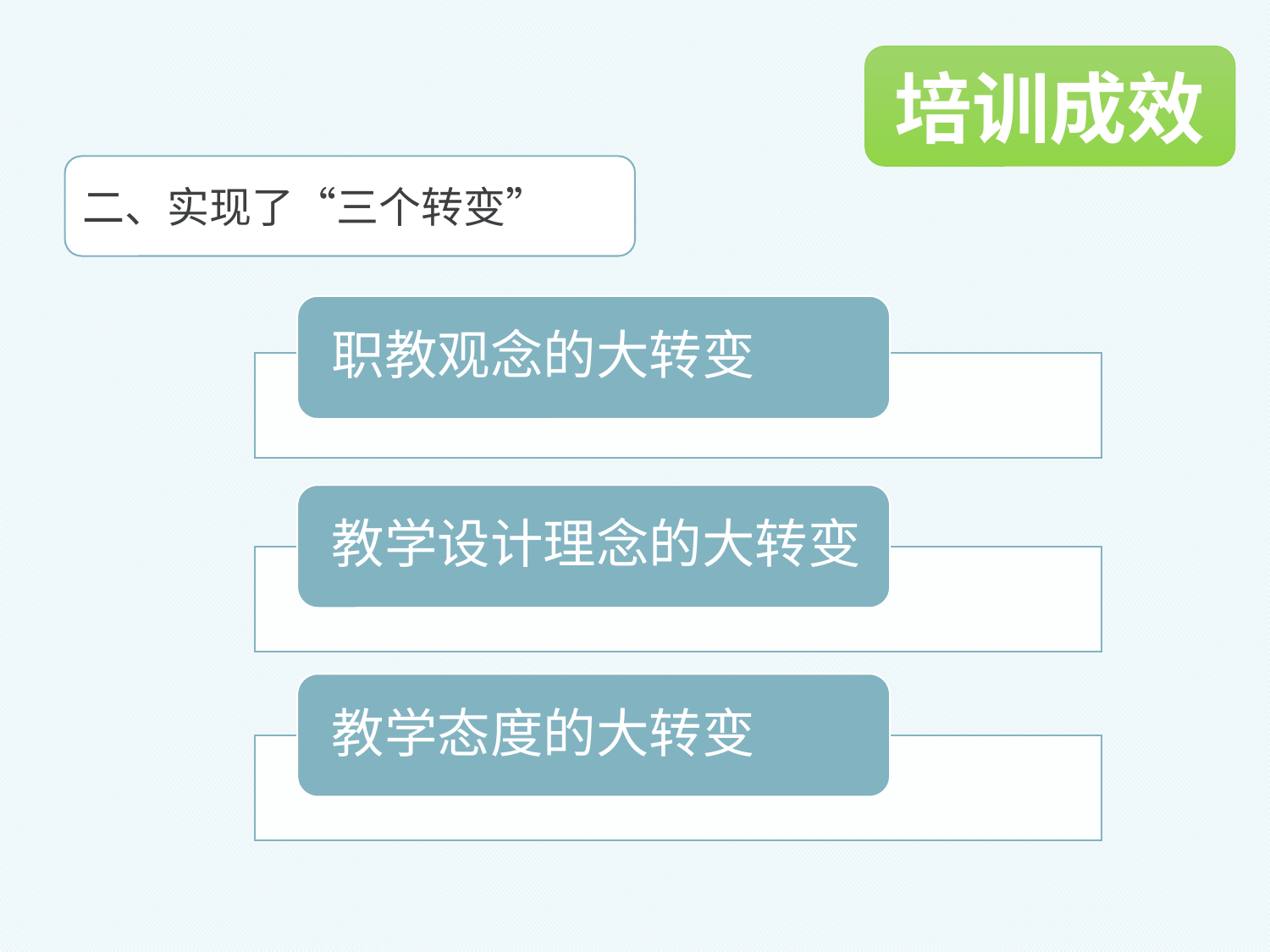

培训成效
二、实现了“三个转变”
职教观念的大转变
教学设计理念的大转变
教学态度的大转变